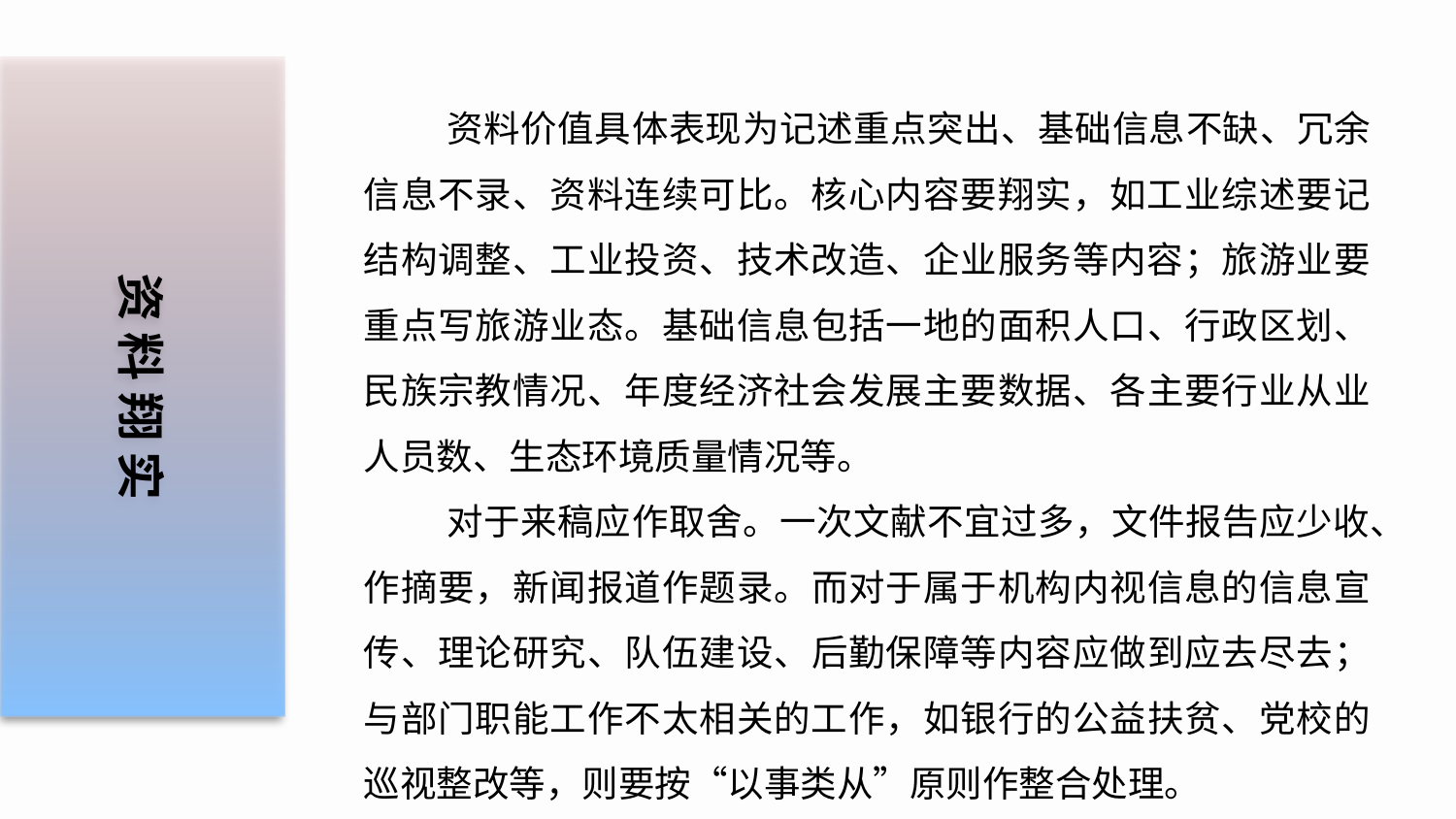

资 料 翔 实
   资料价值具体表现为记述重点突出、基础信息不缺、冗余信息不录、资料连续可比。核心内容要翔实，如工业综述要记结构调整、工业投资、技术改造、企业服务等内容；旅游业要重点写旅游业态。基础信息包括一地的面积人口、行政区划、民族宗教情况、年度经济社会发展主要数据、各主要行业从业人员数、生态环境质量情况等。
   对于来稿应作取舍。一次文献不宜过多，文件报告应少收、作摘要，新闻报道作题录。而对于属于机构内视信息的信息宣传、理论研究、队伍建设、后勤保障等内容应做到应去尽去；与部门职能工作不太相关的工作，如银行的公益扶贫、党校的巡视整改等，则要按“以事类从”原则作整合处理。